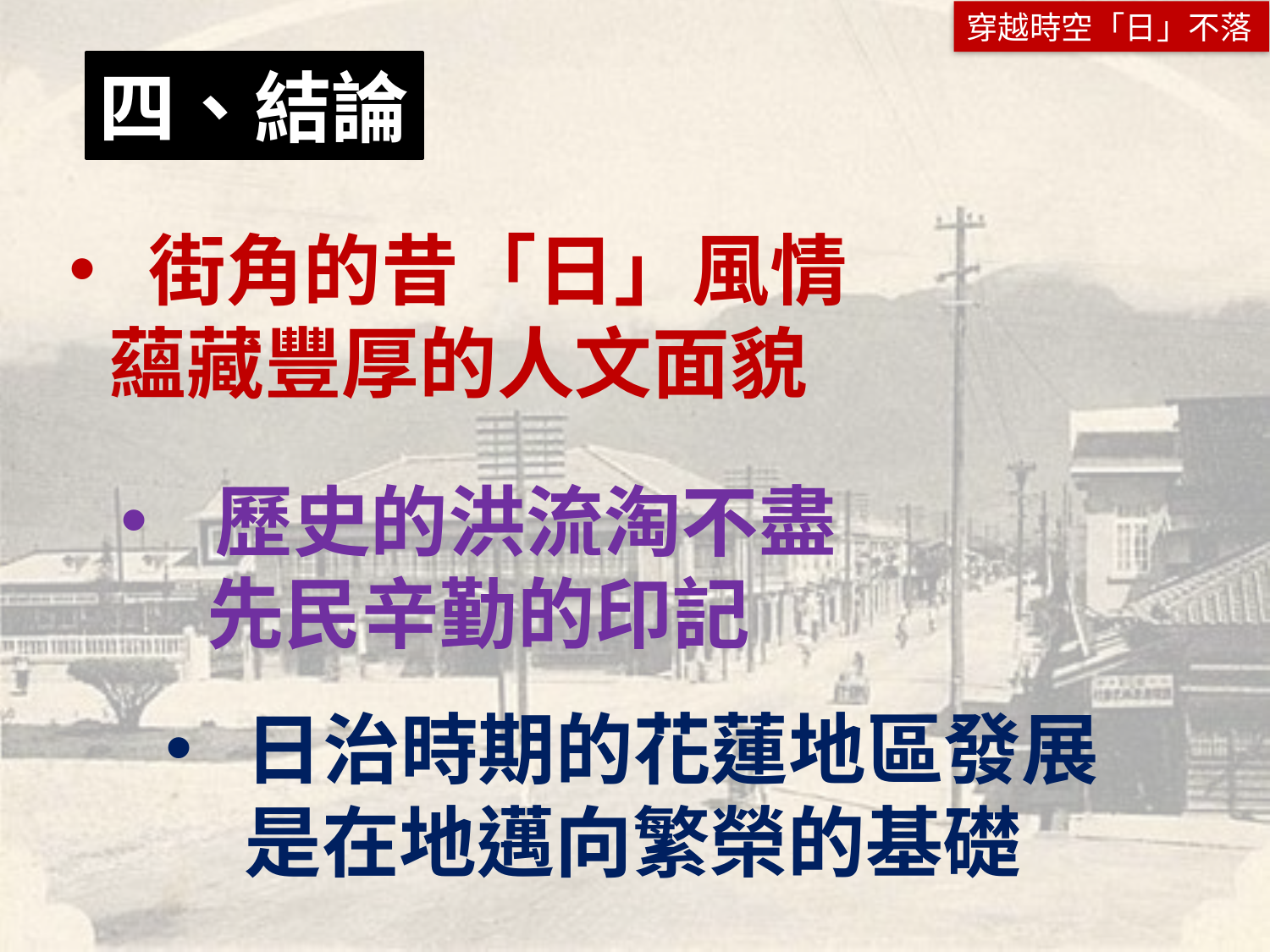

穿越時空「日」不落
四、結論
街角的昔「日」風情
蘊藏豐厚的人文面貌
歷史的洪流淘不盡
先民辛勤的印記
日治時期的花蓮地區發展
是在地邁向繁榮的基礎